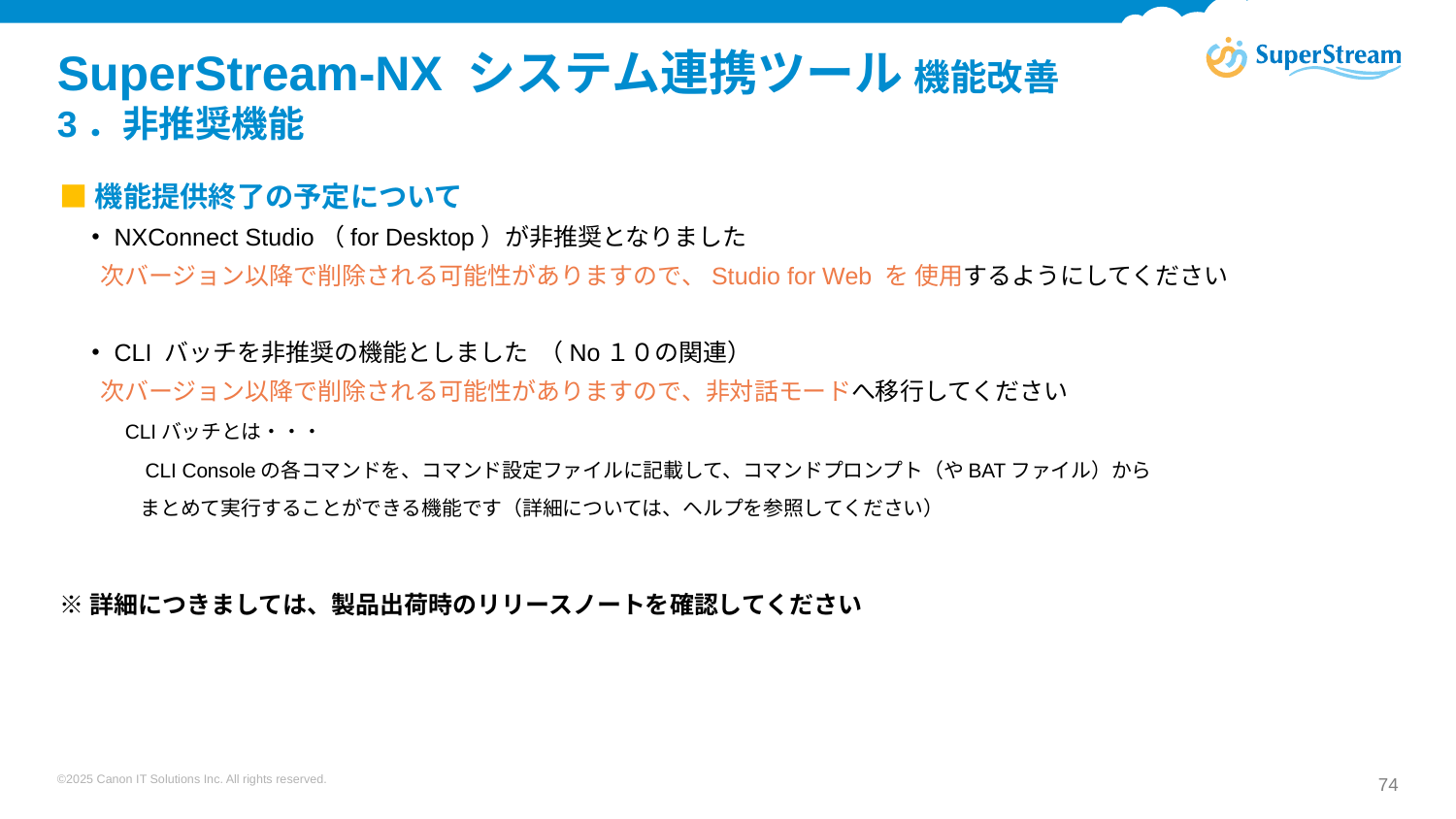

# SuperStream-NX システム連携ツール 機能改善　 3．非推奨機能
■機能提供終了の予定について
　・NXConnect Studio（for Desktop）が非推奨となりました
  　次バージョン以降で削除される可能性がありますので、Studio for Web を 使用するようにしてください

　・CLI バッチを非推奨の機能としました  （No１０の関連）
  　次バージョン以降で削除される可能性がありますので、非対話モードへ移行してください
　　　CLIバッチとは・・・
　　　　CLI Consoleの各コマンドを、コマンド設定ファイルに記載して、コマンドプロンプト（やBATファイル）から
　　　　まとめて実行することができる機能です（詳細については、ヘルプを参照してください）

※詳細につきましては、製品出荷時のリリースノートを確認してください
©2025 Canon IT Solutions Inc. All rights reserved.
74